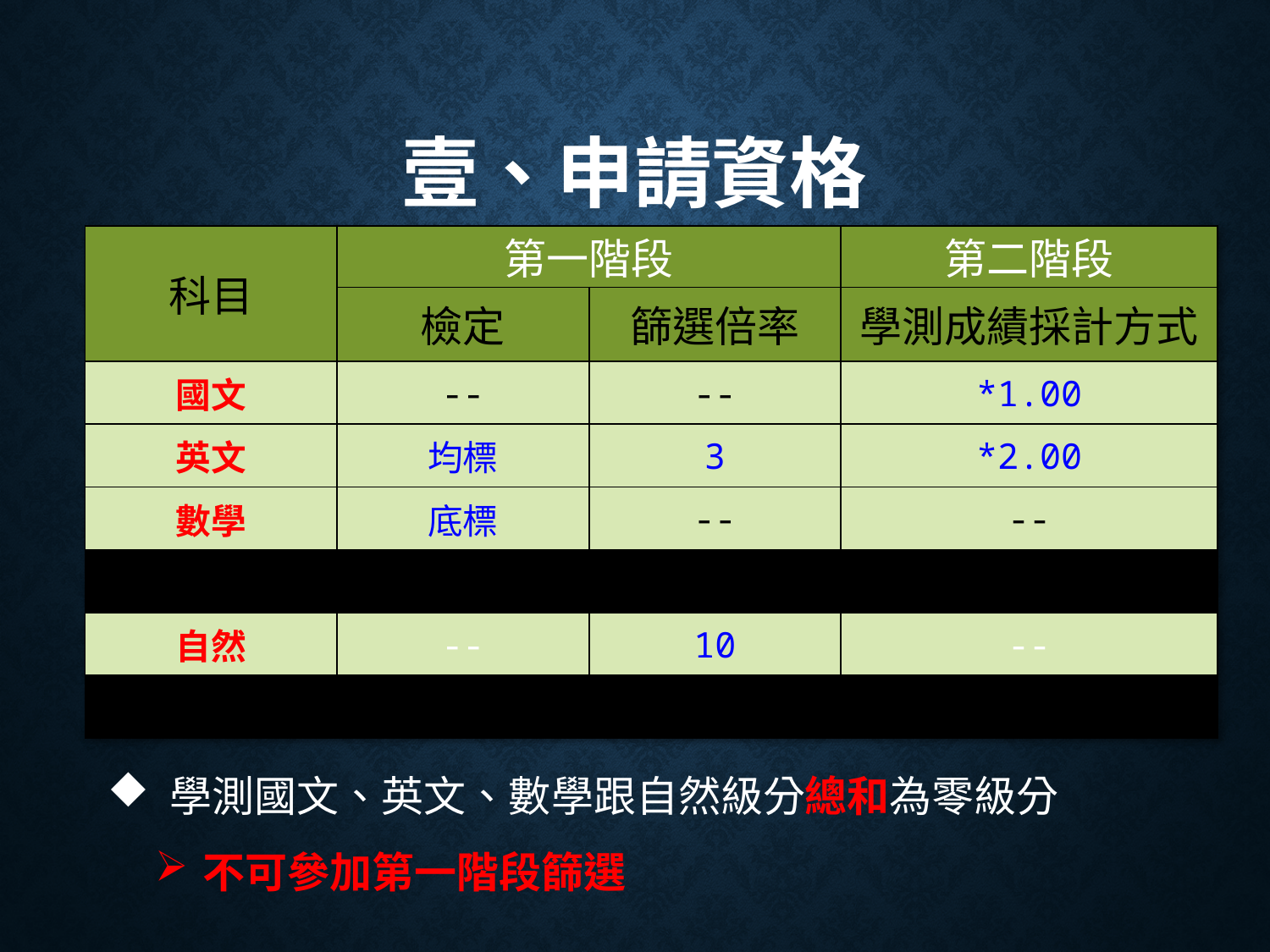

# 壹、申請資格
| 科目 | 第一階段 |  | 第二階段 |
| --- | --- | --- | --- |
|  | 檢定 | 篩選倍率 | 學測成績採計方式 |
| 國文 | -- | -- | \*1.00 |
| 英文 | 均標 | 3 | \*2.00 |
| 數學 | 底標 | -- | -- |
| 社會 | -- | -- | -- |
| 自然 | -- | 10 | -- |
| 總級分 | -- | -- | -- |
學測國文、英文、數學跟自然級分總和為零級分
不可參加第一階段篩選